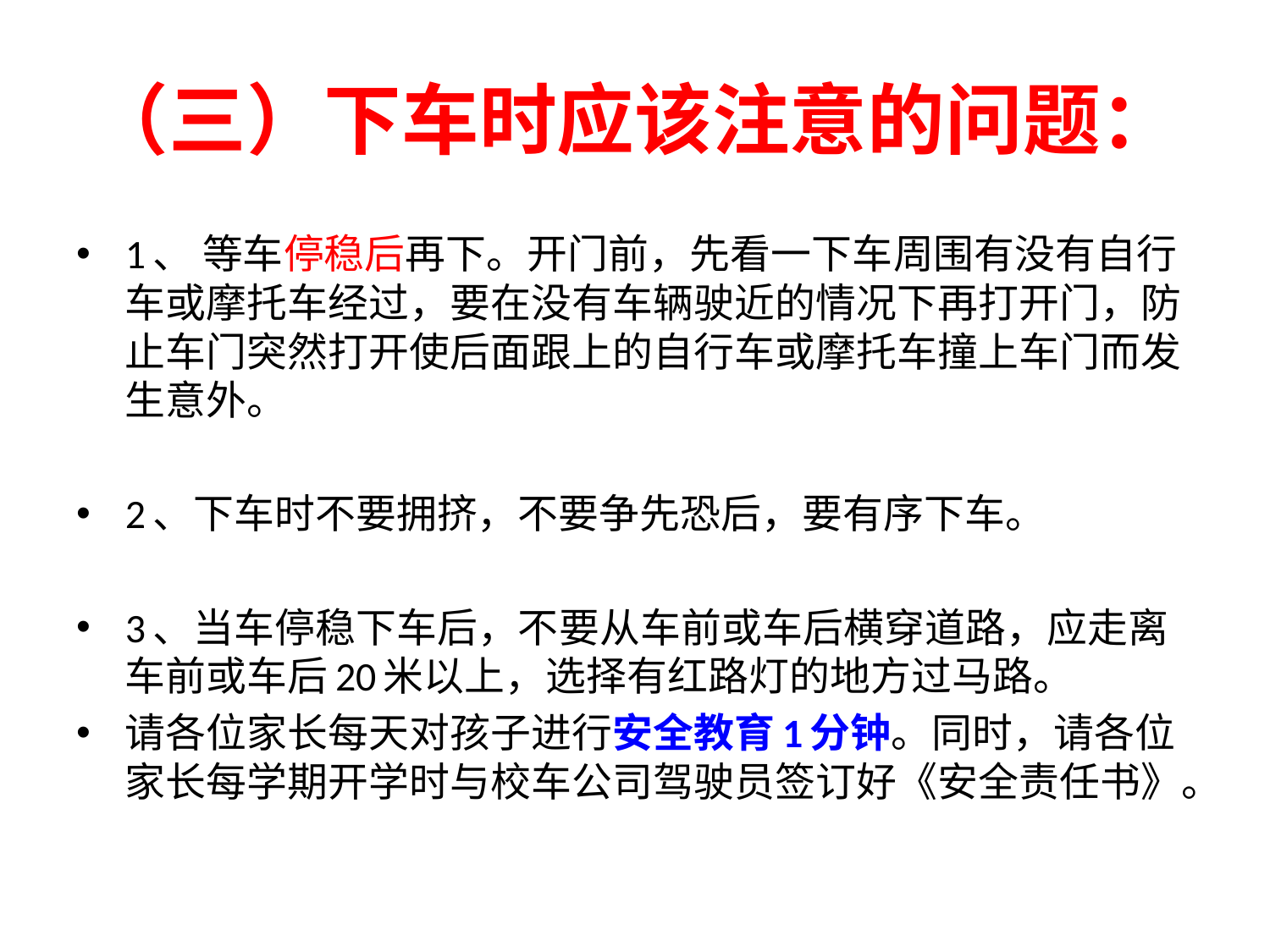

# （三）下车时应该注意的问题：
1、 等车停稳后再下。开门前，先看一下车周围有没有自行车或摩托车经过，要在没有车辆驶近的情况下再打开门，防止车门突然打开使后面跟上的自行车或摩托车撞上车门而发生意外。

2、下车时不要拥挤，不要争先恐后，要有序下车。

3、当车停稳下车后，不要从车前或车后横穿道路，应走离车前或车后20米以上，选择有红路灯的地方过马路。
请各位家长每天对孩子进行安全教育1分钟。同时，请各位家长每学期开学时与校车公司驾驶员签订好《安全责任书》。